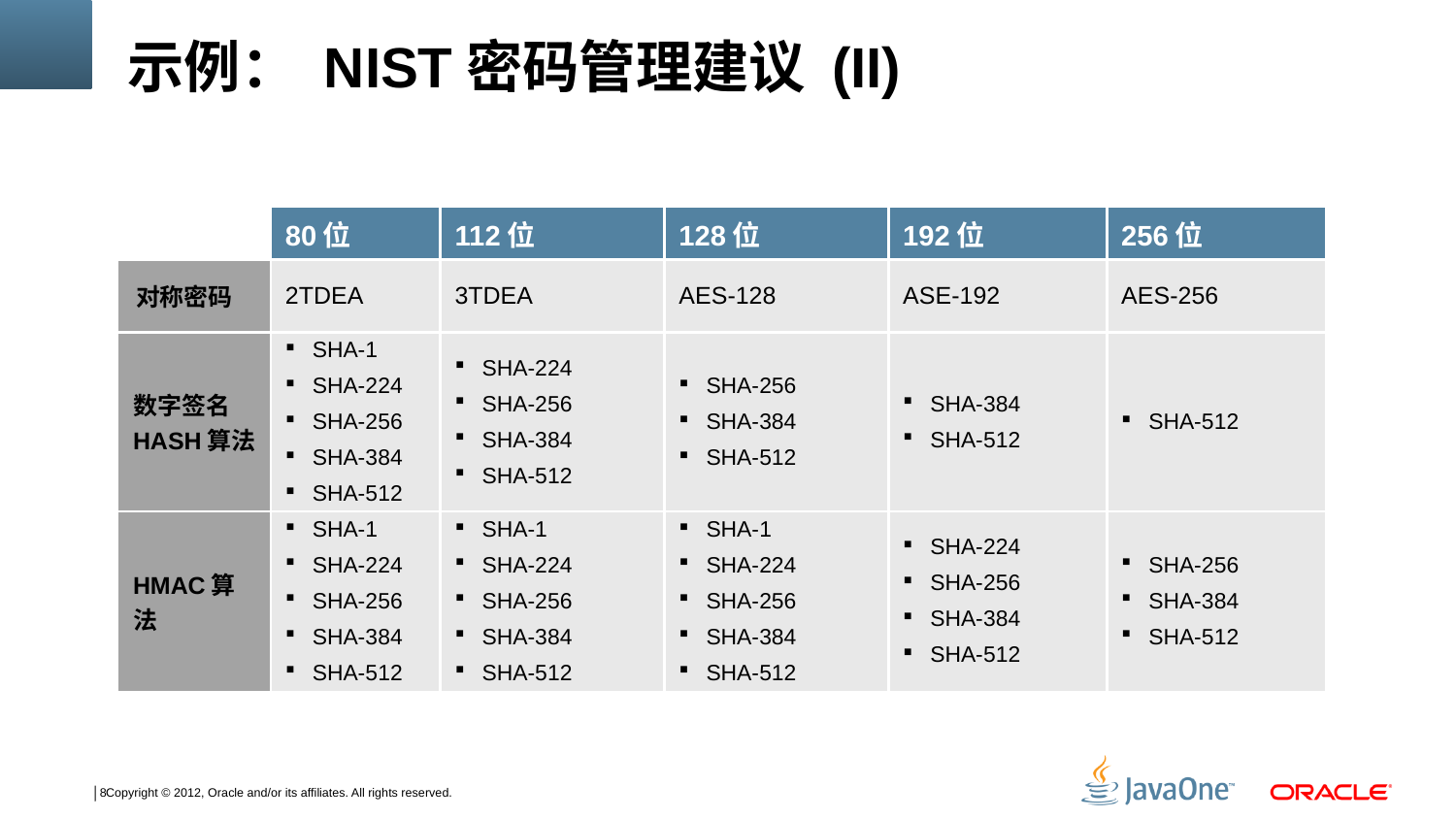

# 示例： NIST密码管理建议 (II)
|  | 80位 | 112位 | 128位 | 192位 | 256位 |
| --- | --- | --- | --- | --- | --- |
| 对称密码 | 2TDEA | 3TDEA | AES-128 | ASE-192 | AES-256 |
| 数字签名HASH算法 | SHA-1 SHA-224 SHA-256 SHA-384 SHA-512 | SHA-224 SHA-256 SHA-384 SHA-512 | SHA-256 SHA-384 SHA-512 | SHA-384 SHA-512 | SHA-512 |
| HMAC算法 | SHA-1 SHA-224 SHA-256 SHA-384 SHA-512 | SHA-1 SHA-224 SHA-256 SHA-384 SHA-512 | SHA-1 SHA-224 SHA-256 SHA-384 SHA-512 | SHA-224 SHA-256 SHA-384 SHA-512 | SHA-256 SHA-384 SHA-512 |